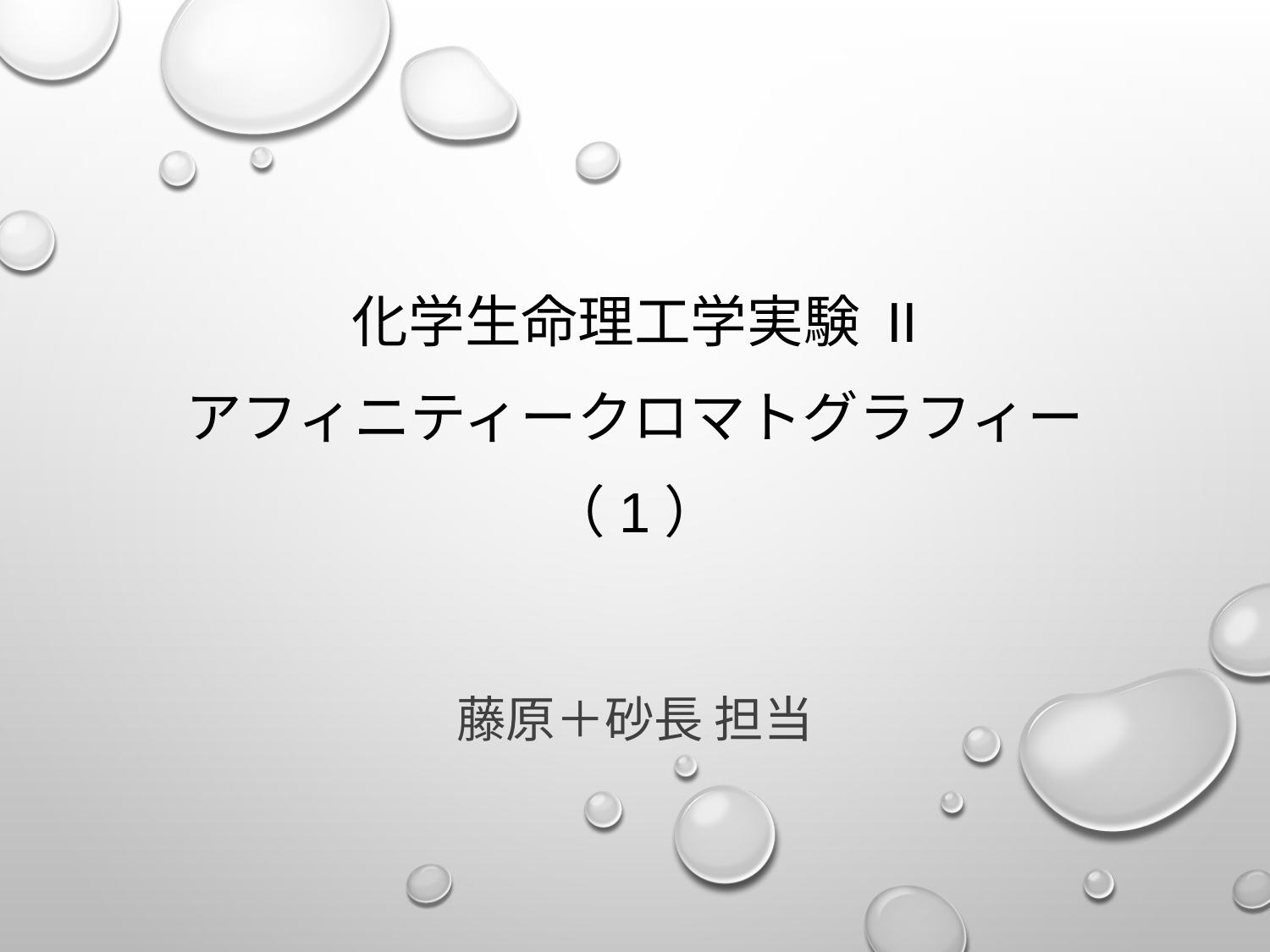

# 化学生命理工学実験 II アフィニティークロマトグラフィー （1）
藤原＋砂長 担当